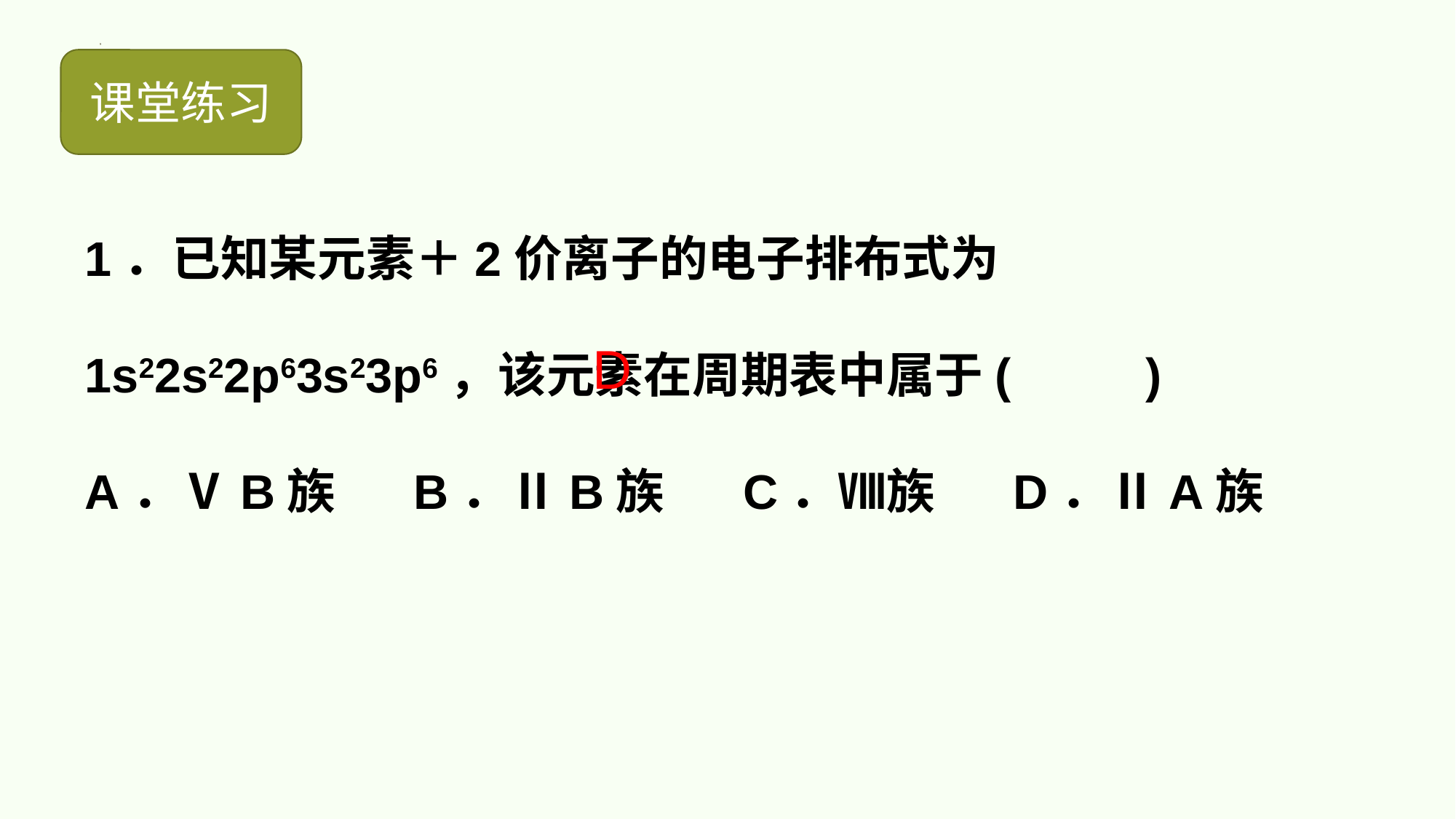

课堂练习
1．已知某元素＋2价离子的电子排布式为1s22s22p63s23p6，该元素在周期表中属于( 　　)
A．ⅤB族      B．ⅡB族      C．Ⅷ族      D．ⅡA族
D